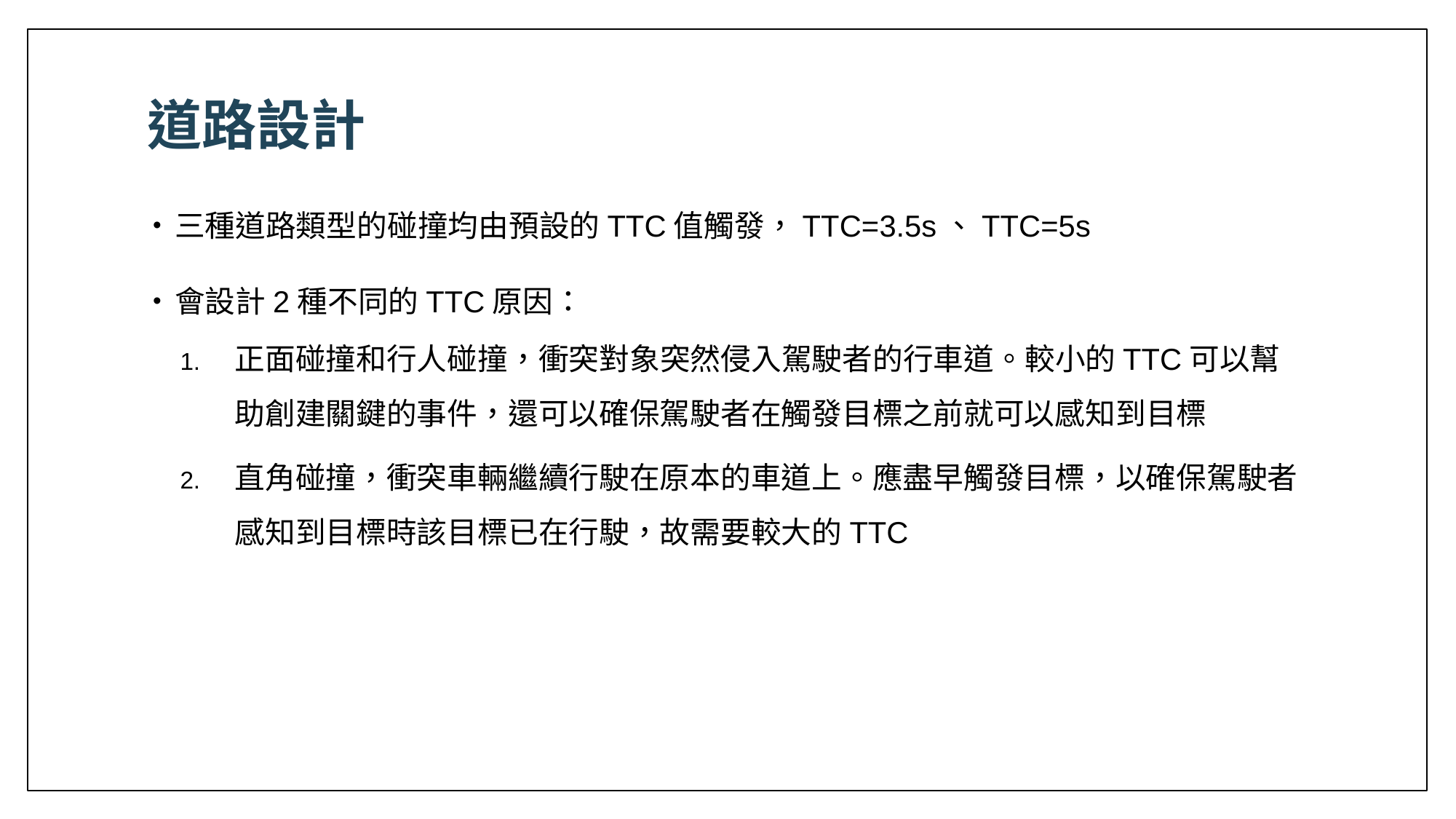

# 道路設計
三種道路類型的碰撞均由預設的TTC值觸發，TTC=3.5s、TTC=5s
會設計2種不同的TTC原因：
正面碰撞和行人碰撞，衝突對象突然侵入駕駛者的行車道。較小的TTC可以幫助創建關鍵的事件，還可以確保駕駛者在觸發目標之前就可以感知到目標
直角碰撞，衝突車輛繼續行駛在原本的車道上。應盡早觸發目標，以確保駕駛者感知到目標時該目標已在行駛，故需要較大的TTC